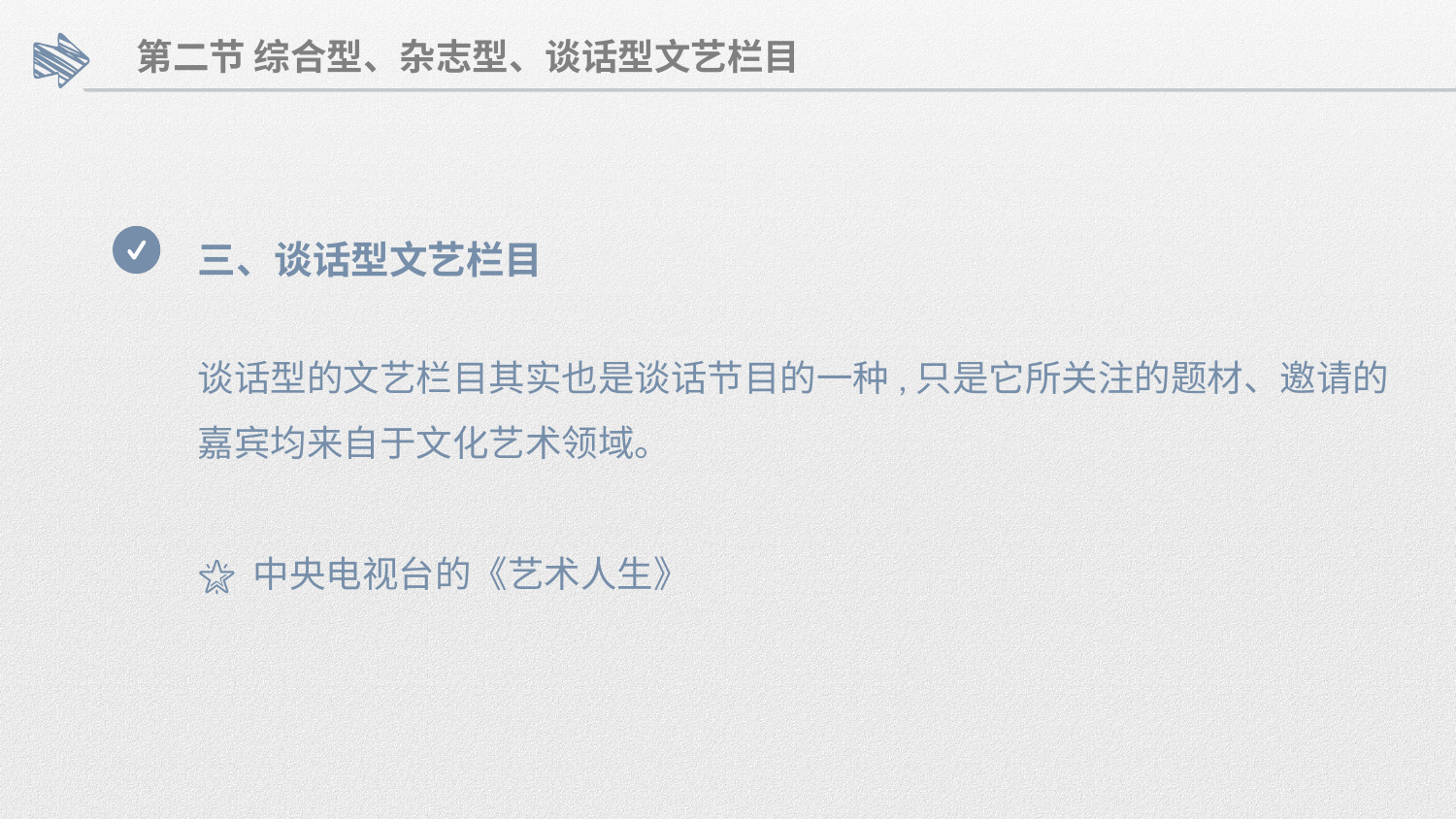

第二节 综合型、杂志型、谈话型文艺栏目
三、谈话型文艺栏目

谈话型的文艺栏目其实也是谈话节目的一种,只是它所关注的题材、邀请的
嘉宾均来自于文化艺术领域。

🌟 中央电视台的《艺术人生》